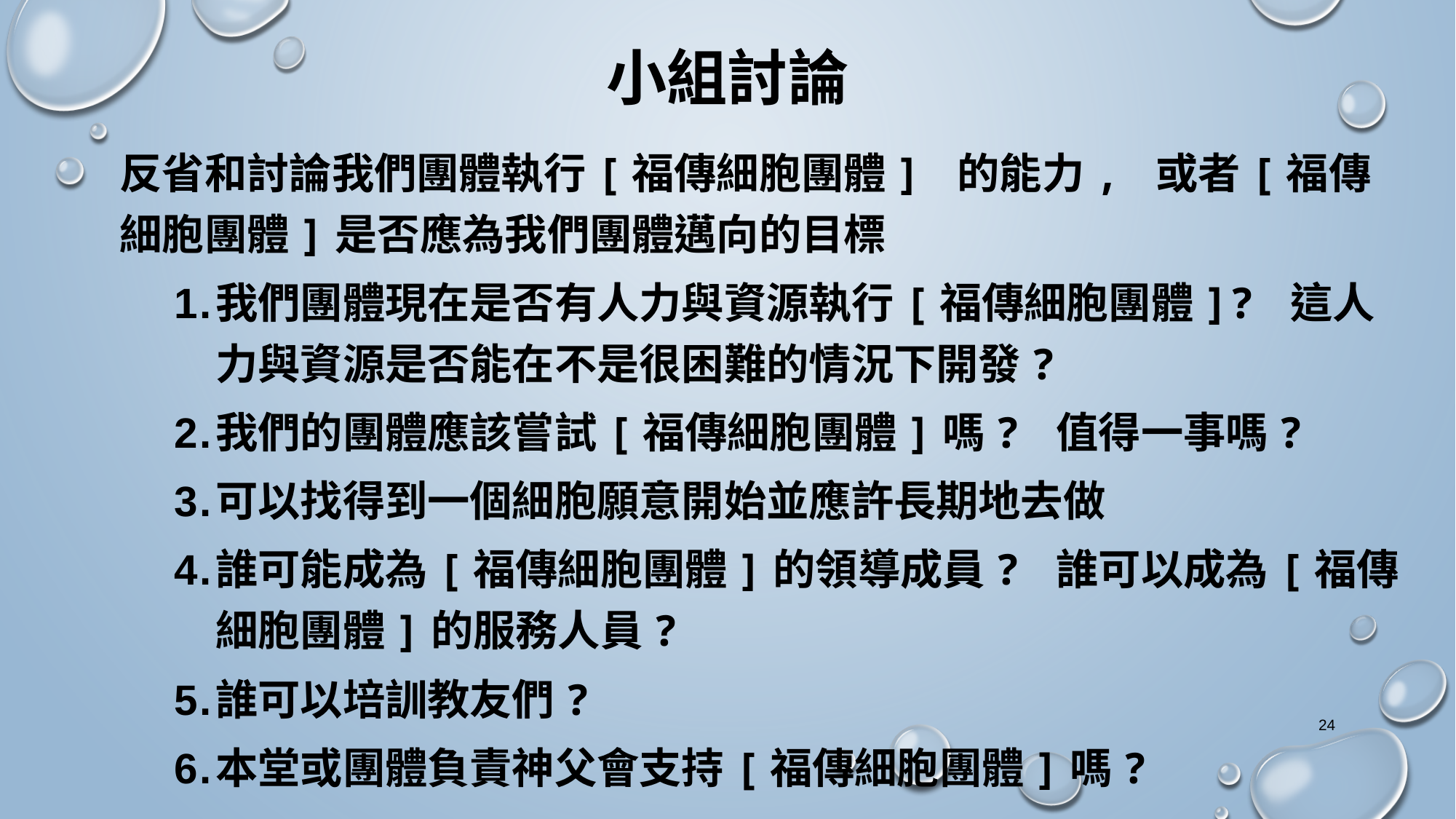

# 小組討論
反省和討論我們團體執行[福傳細胞團體] 的能力, 或者[福傳細胞團體]是否應為我們團體邁向的目標
我們團體現在是否有人力與資源執行[福傳細胞團體]? 這人力與資源是否能在不是很困難的情況下開發?
我們的團體應該嘗試[福傳細胞團體]嗎? 值得一事嗎?
可以找得到一個細胞願意開始並應許長期地去做
誰可能成為[福傳細胞團體]的領導成員? 誰可以成為[福傳細胞團體]的服務人員?
誰可以培訓教友們?
本堂或團體負責神父會支持[福傳細胞團體]嗎?

24